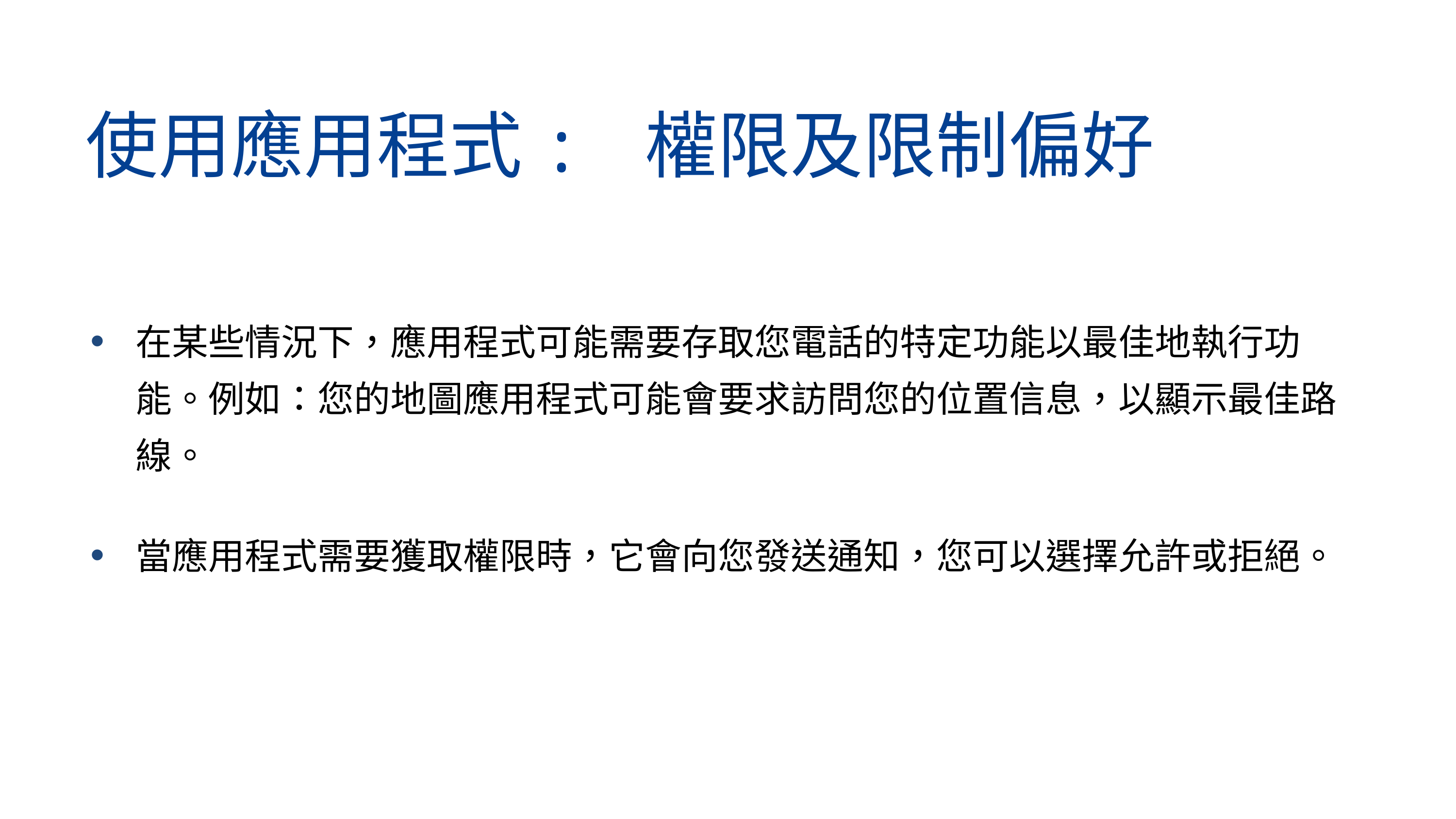

使用應用程式: 權限及限制偏好
在某些情況下，應用程式可能需要存取您電話的特定功能以最佳地執行功能。例如：您的地圖應用程式可能會要求訪問您的位置信息，以顯示最佳路線。
當應用程式需要獲取權限時，它會向您發送通知，您可以選擇允許或拒絕。